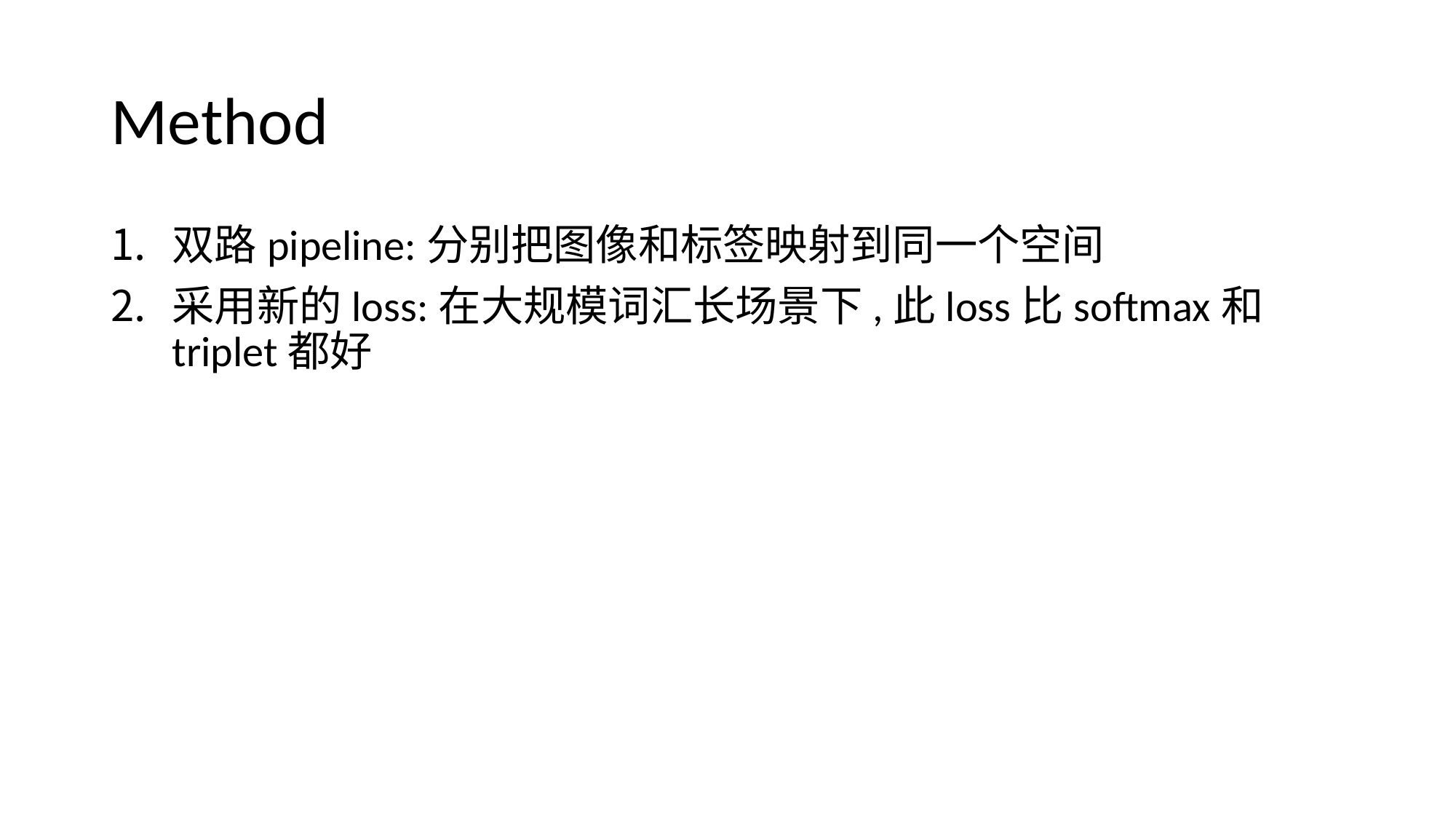

# Method
双路pipeline:分别把图像和标签映射到同一个空间
采用新的loss:在大规模词汇长场景下,此loss比softmax和triplet都好